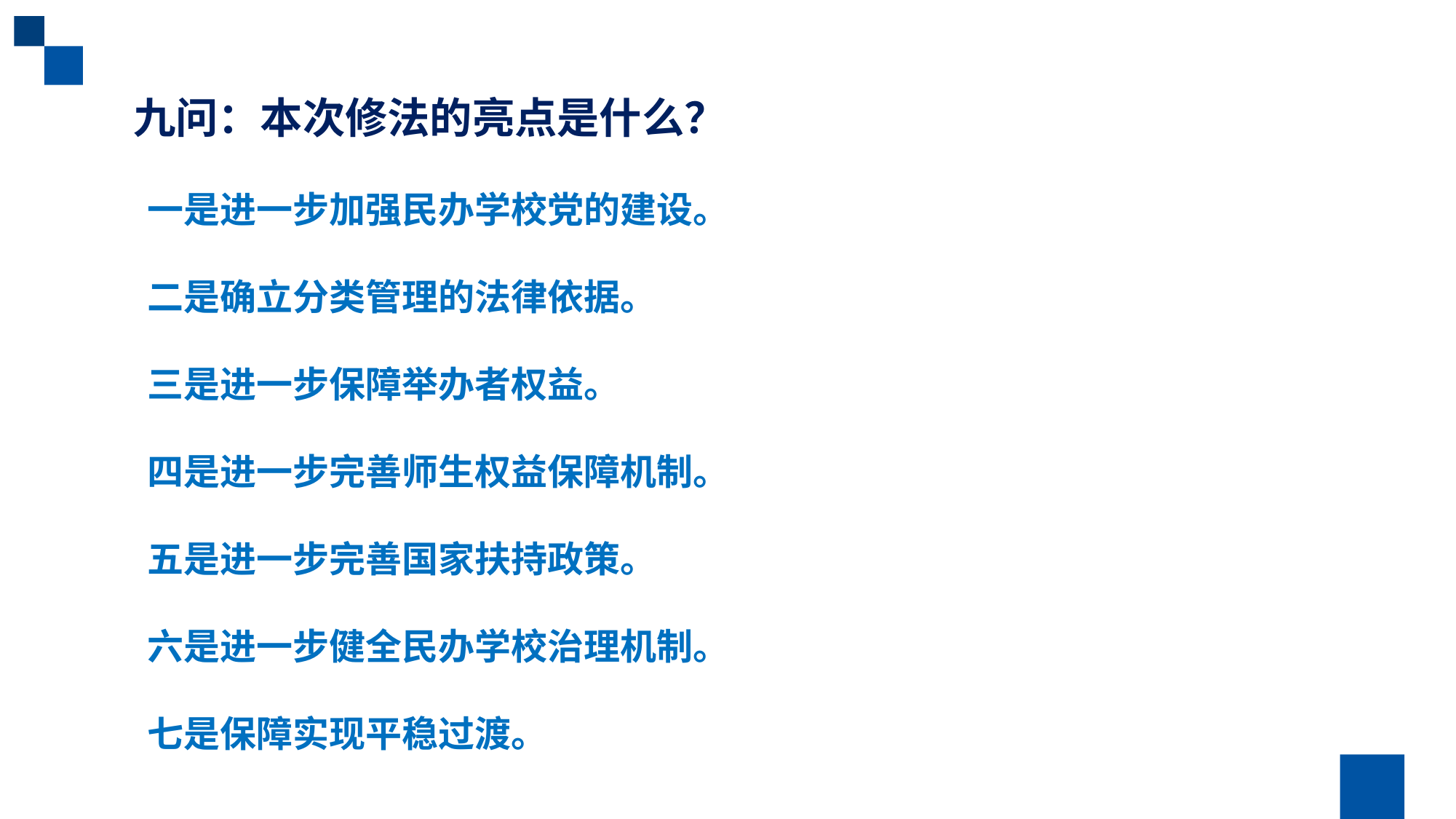

九问：本次修法的亮点是什么？
　　 一是进一步加强民办学校党的建设。
　　 二是确立分类管理的法律依据。
　　 三是进一步保障举办者权益。
　　 四是进一步完善师生权益保障机制。
　　 五是进一步完善国家扶持政策。
　　 六是进一步健全民办学校治理机制。
　　 七是保障实现平稳过渡。

76